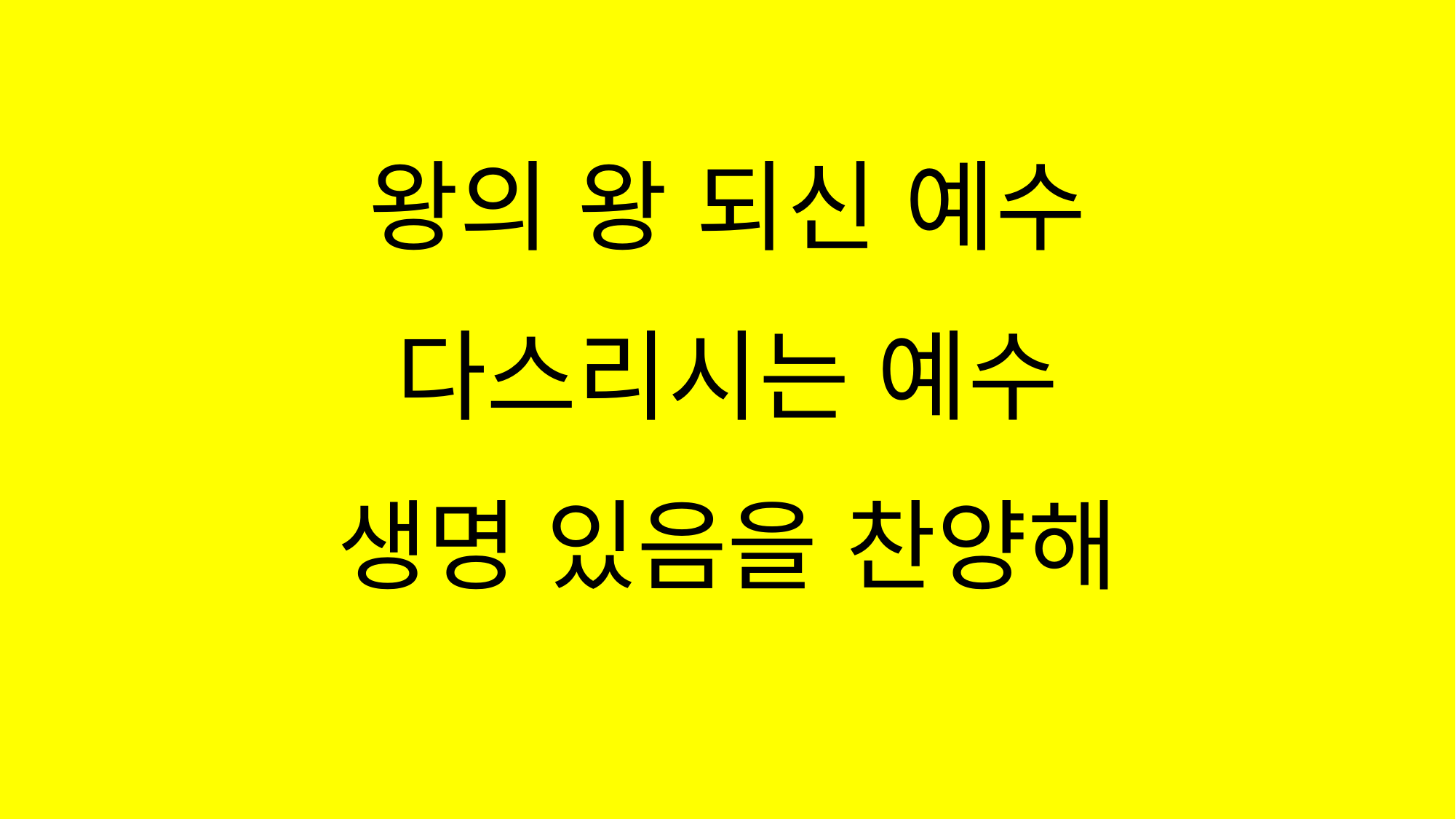

#
왕의 왕 되신 예수

다스리시는 예수

생명 있음을 찬양해